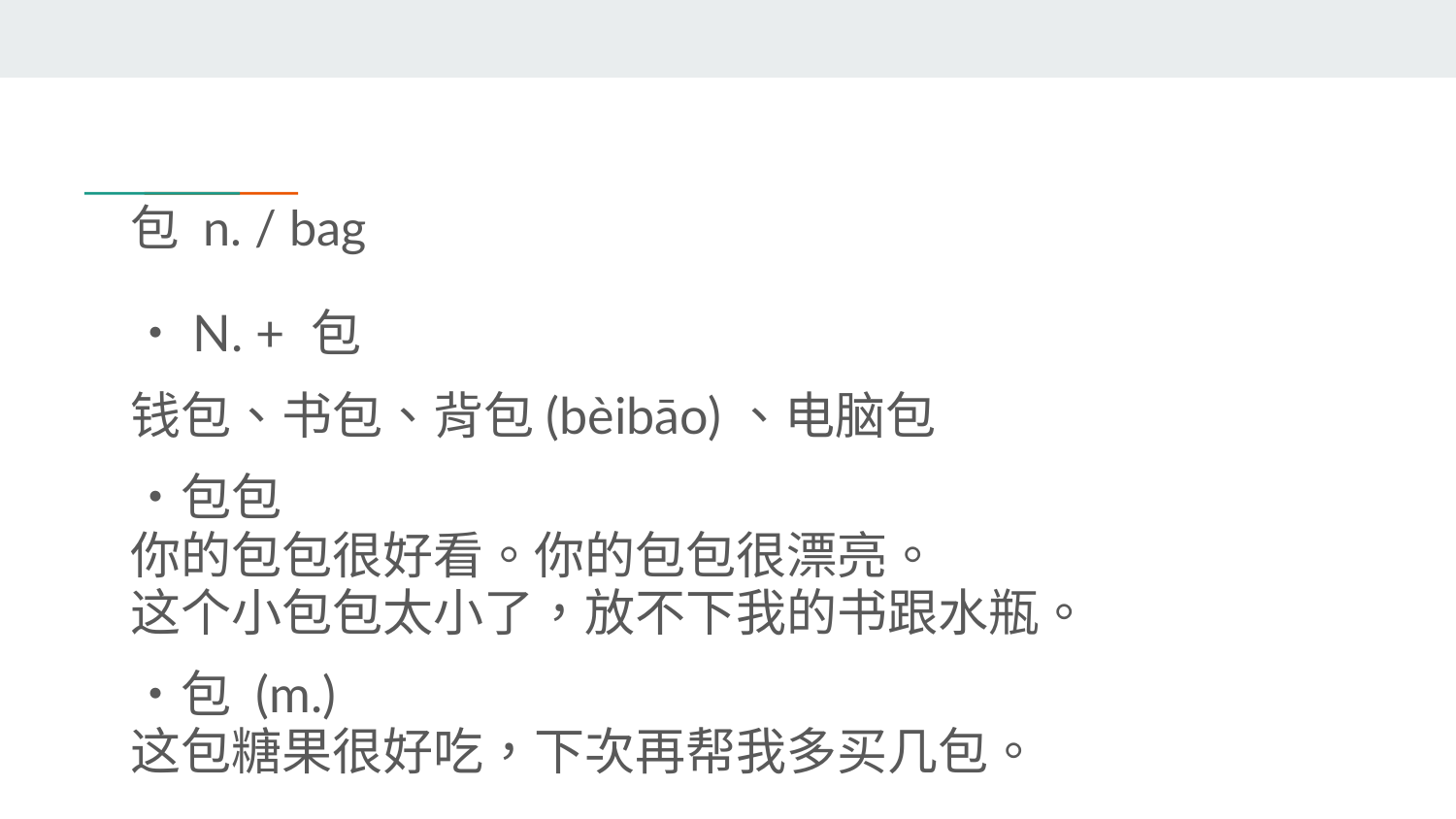

# 包 n. / bag

・N. + 包
钱包、书包、背包(bèibāo)、电脑包
・包包
你的包包很好看。你的包包很漂亮。
这个小包包太小了，放不下我的书跟水瓶。
・包 (m.)
这包糖果很好吃，下次再帮我多买几包。